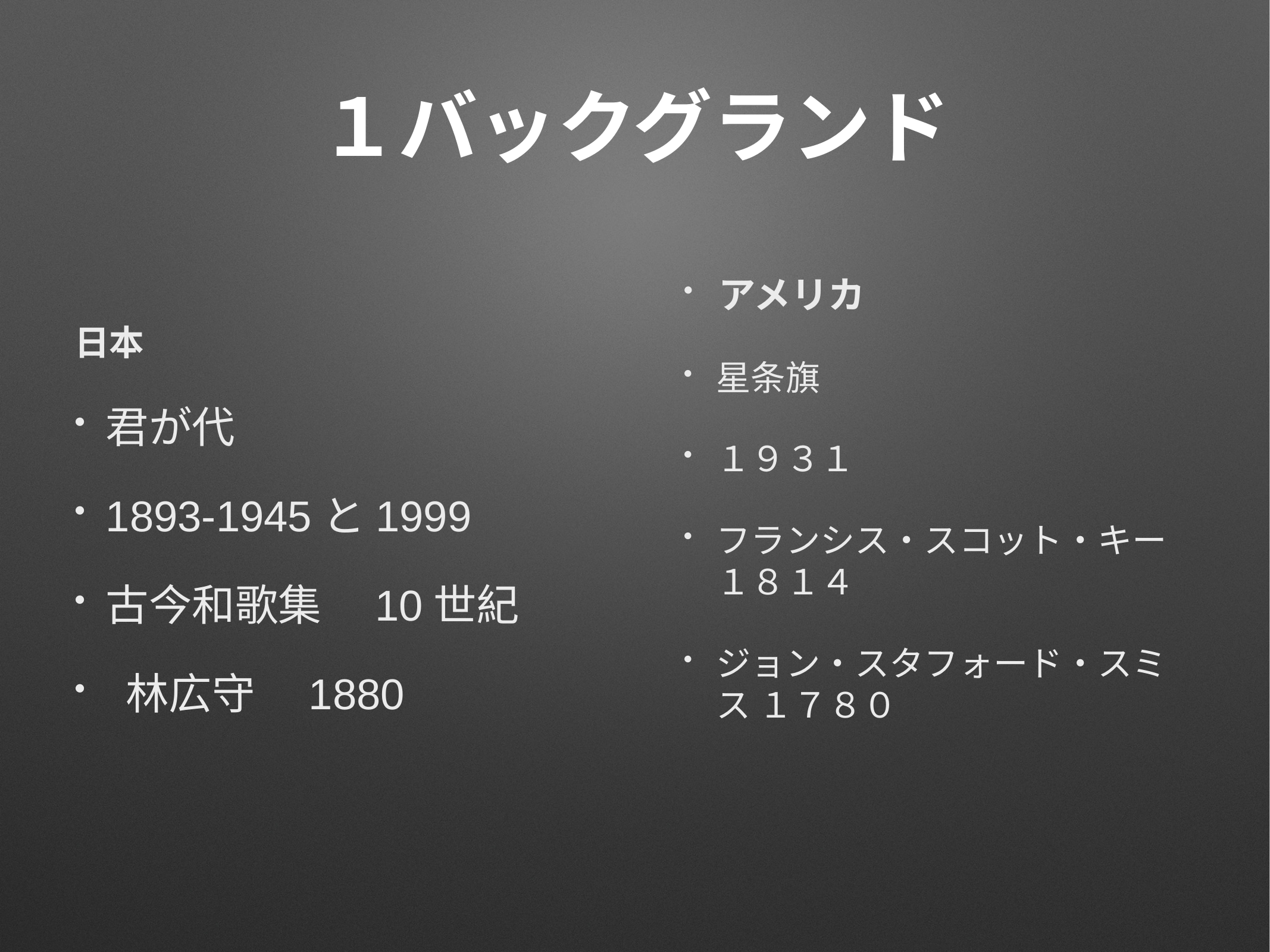

# １バックグランド
アメリカ
星条旗
１９３１
フランシス・スコット・キー １８１４
ジョン・スタフォード・スミス １７８０

日本
君が代
1893-1945と1999
古今和歌集　10世紀
 林広守　1880